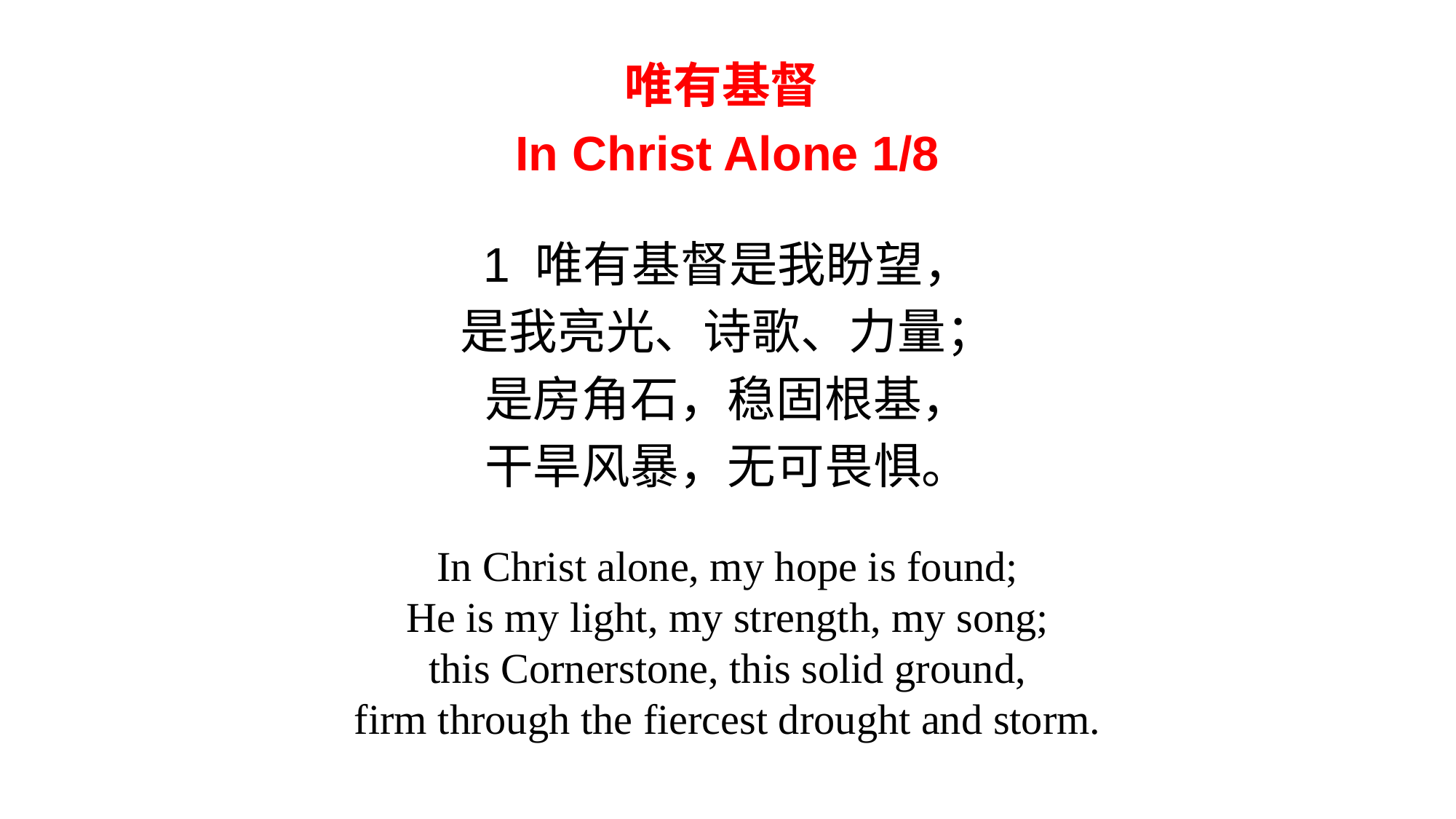

唯有基督
In Christ Alone 1/8
1 唯有基督是我盼望，
是我亮光、诗歌、力量；
是房角石，稳固根基，
干旱风暴，无可畏惧。

In Christ alone, my hope is found;
He is my light, my strength, my song;
this Cornerstone, this solid ground,
firm through the fiercest drought and storm.